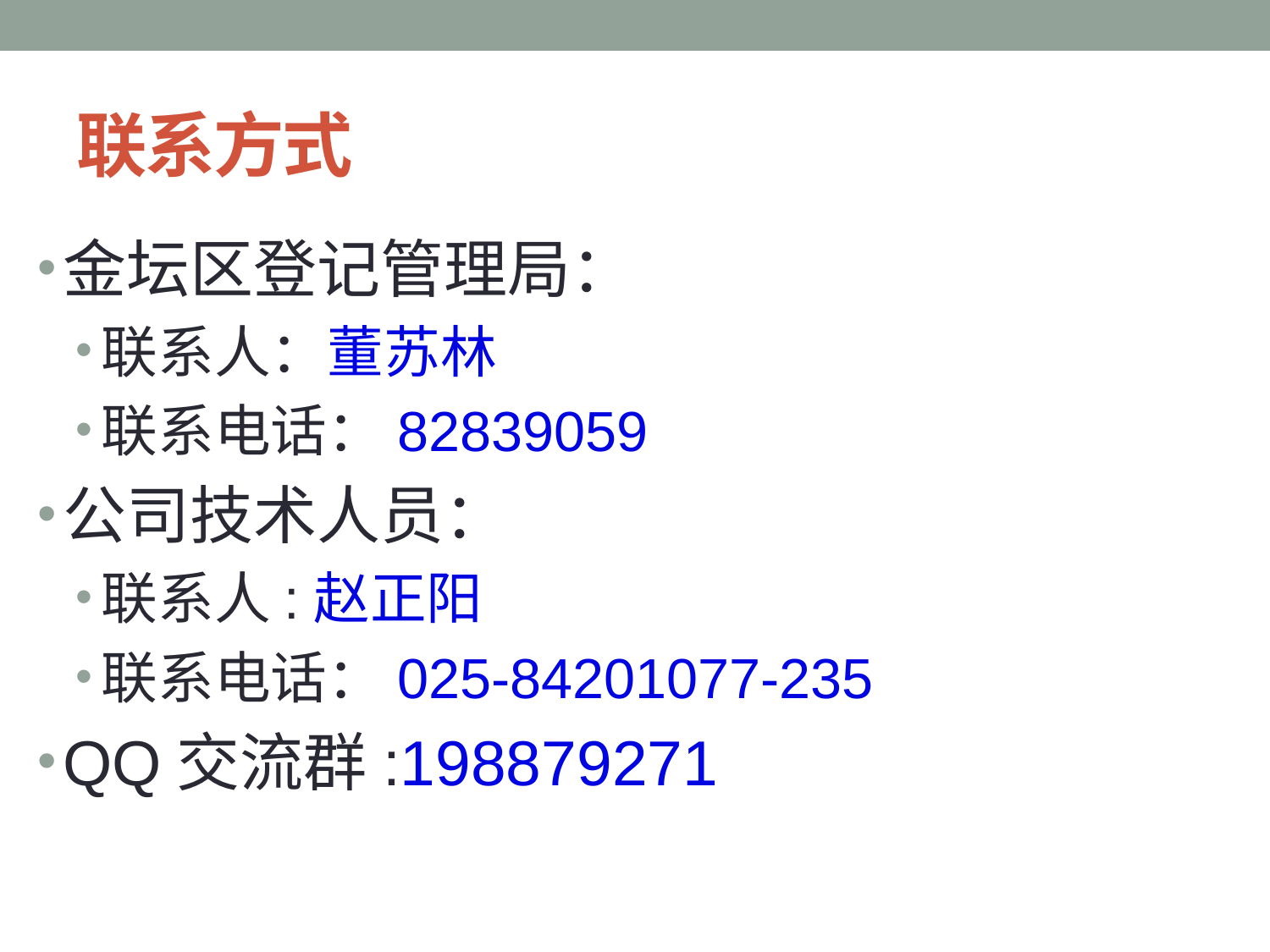

# 联系方式
金坛区登记管理局：
联系人：董苏林
联系电话：82839059
公司技术人员：
联系人:赵正阳
联系电话：025-84201077-235
QQ交流群:198879271